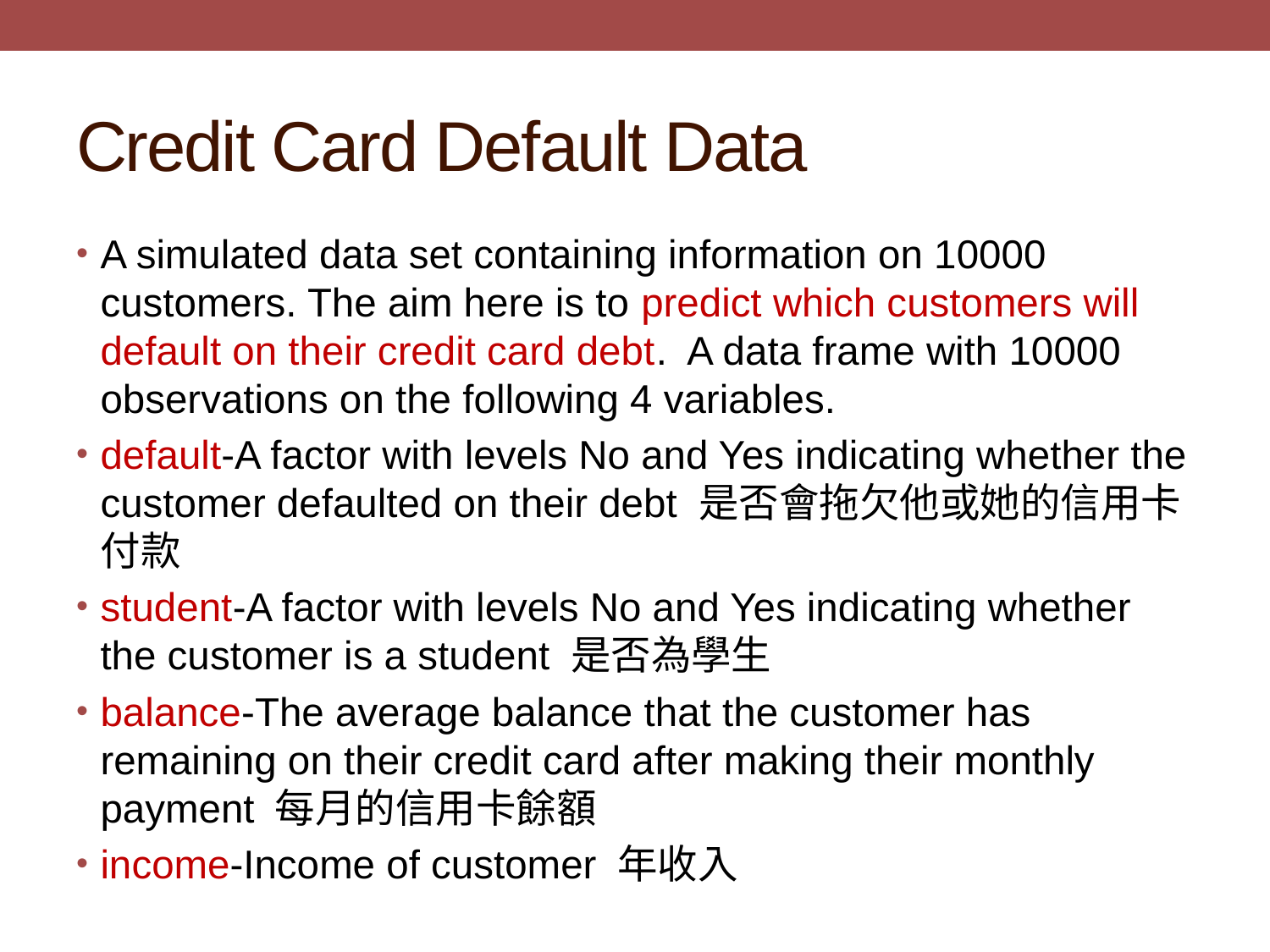

# Credit Card Default Data
A simulated data set containing information on 10000 customers. The aim here is to predict which customers will default on their credit card debt.  A data frame with 10000 observations on the following 4 variables.
default-A factor with levels No and Yes indicating whether the customer defaulted on their debt 是否會拖欠他或她的信用卡付款
student-A factor with levels No and Yes indicating whether the customer is a student 是否為學生
balance-The average balance that the customer has remaining on their credit card after making their monthly payment 每月的信用卡餘額
income-Income of customer 年收入